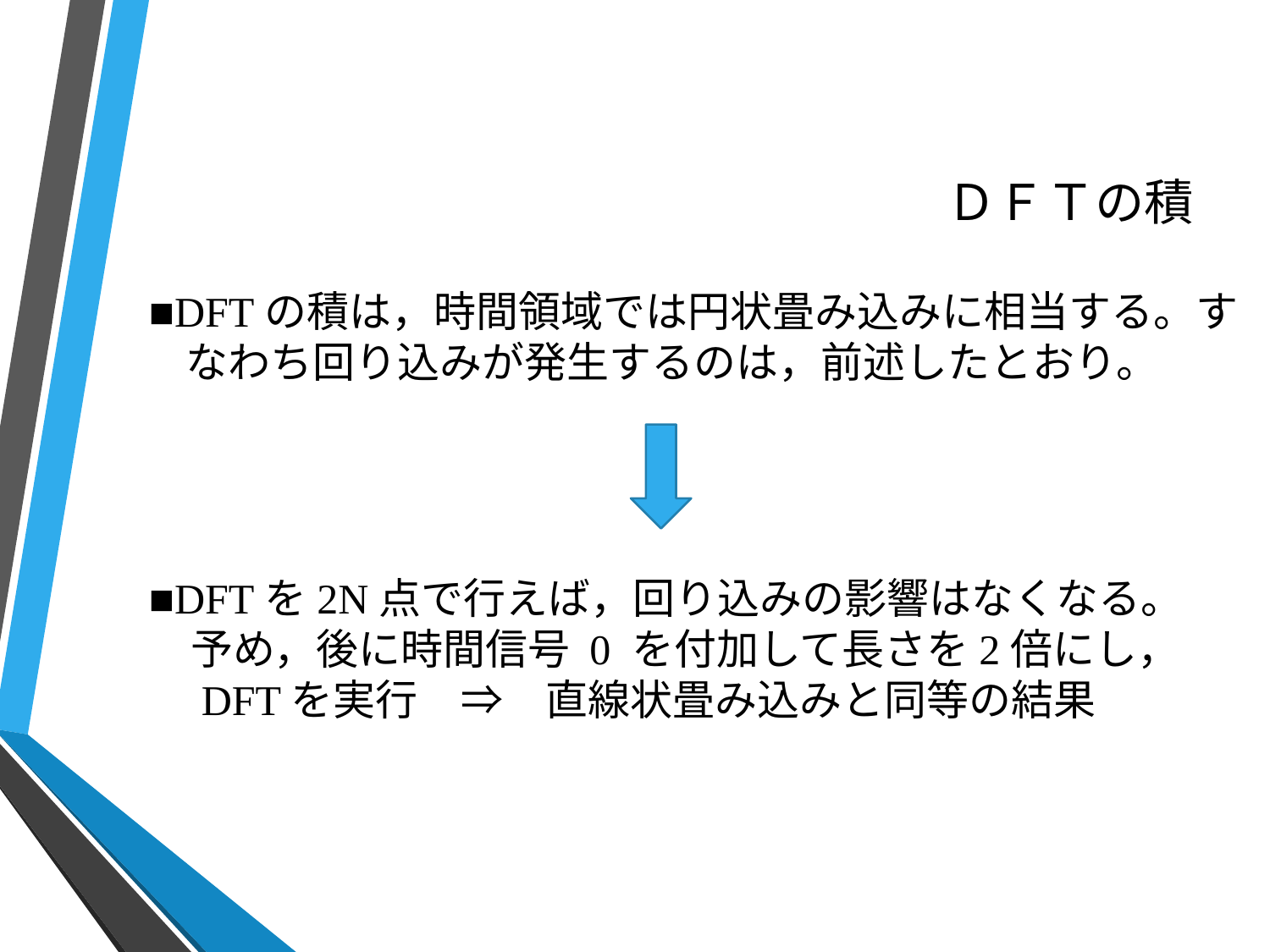

# ＤＦＴの積
■DFTの積は，時間領域では円状畳み込みに相当する。すなわち回り込みが発生するのは，前述したとおり。

■DFTを2N点で行えば，回り込みの影響はなくなる。
　予め，後に時間信号 0 を付加して長さを2倍にし，
　DFTを実行　⇒　直線状畳み込みと同等の結果